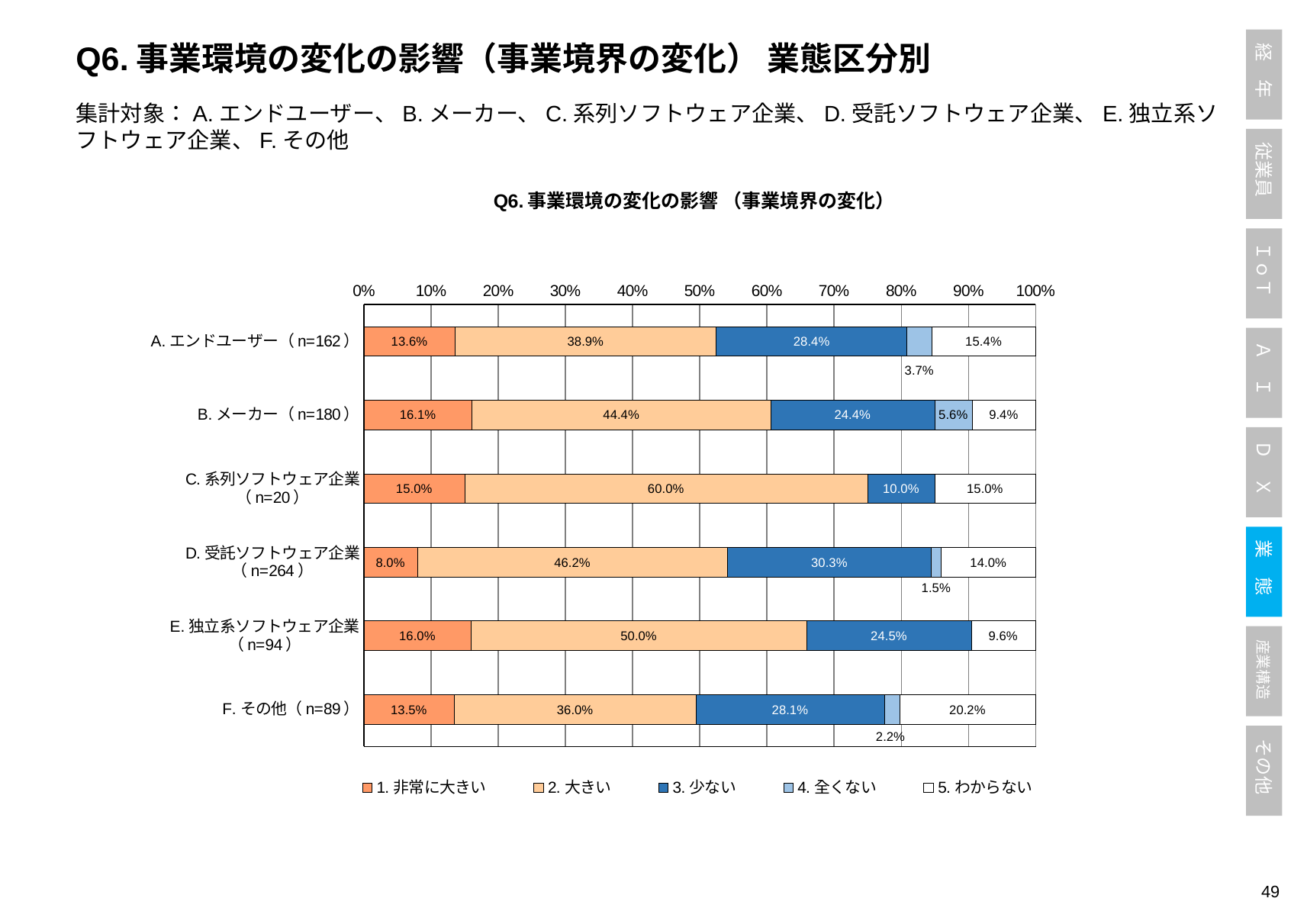

Q6.事業環境の変化の影響（事業境界の変化） 業態区分別
集計対象：A.エンドユーザー、B.メーカー、C.系列ソフトウェア企業、D.受託ソフトウェア企業、E.独立系ソフトウェア企業、F.その他

### Chart: Q6.事業環境の変化の影響 （事業境界の変化）

| Category | 1.非常に大きい | 2.大きい | 3.少ない | 4.全くない | 5.わからない |
|---|---|---|---|---|---|
| A.エンドユーザー（n=162） | 0.13580246913580246 | 0.3888888888888889 | 0.2839506172839506 | 0.037037037037037035 | 0.15432098765432098 |
| B.メーカー（n=180） | 0.16111111111111112 | 0.4444444444444444 | 0.24444444444444444 | 0.05555555555555555 | 0.09444444444444444 |
| C.系列ソフトウェア企業（n=20） | 0.15 | 0.6 | 0.1 | 0.0 | 0.15 |
| D.受託ソフトウェア企業（n=264） | 0.07954545454545454 | 0.4621212121212121 | 0.30303030303030304 | 0.015151515151515152 | 0.14015151515151514 |
| E.独立系ソフトウェア企業（n=94） | 0.1595744680851064 | 0.5 | 0.24468085106382978 | 0.0 | 0.09574468085106383 |
| F.その他（n=89） | 0.1348314606741573 | 0.3595505617977528 | 0.2808988764044944 | 0.02247191011235955 | 0.20224719101123595 |
49